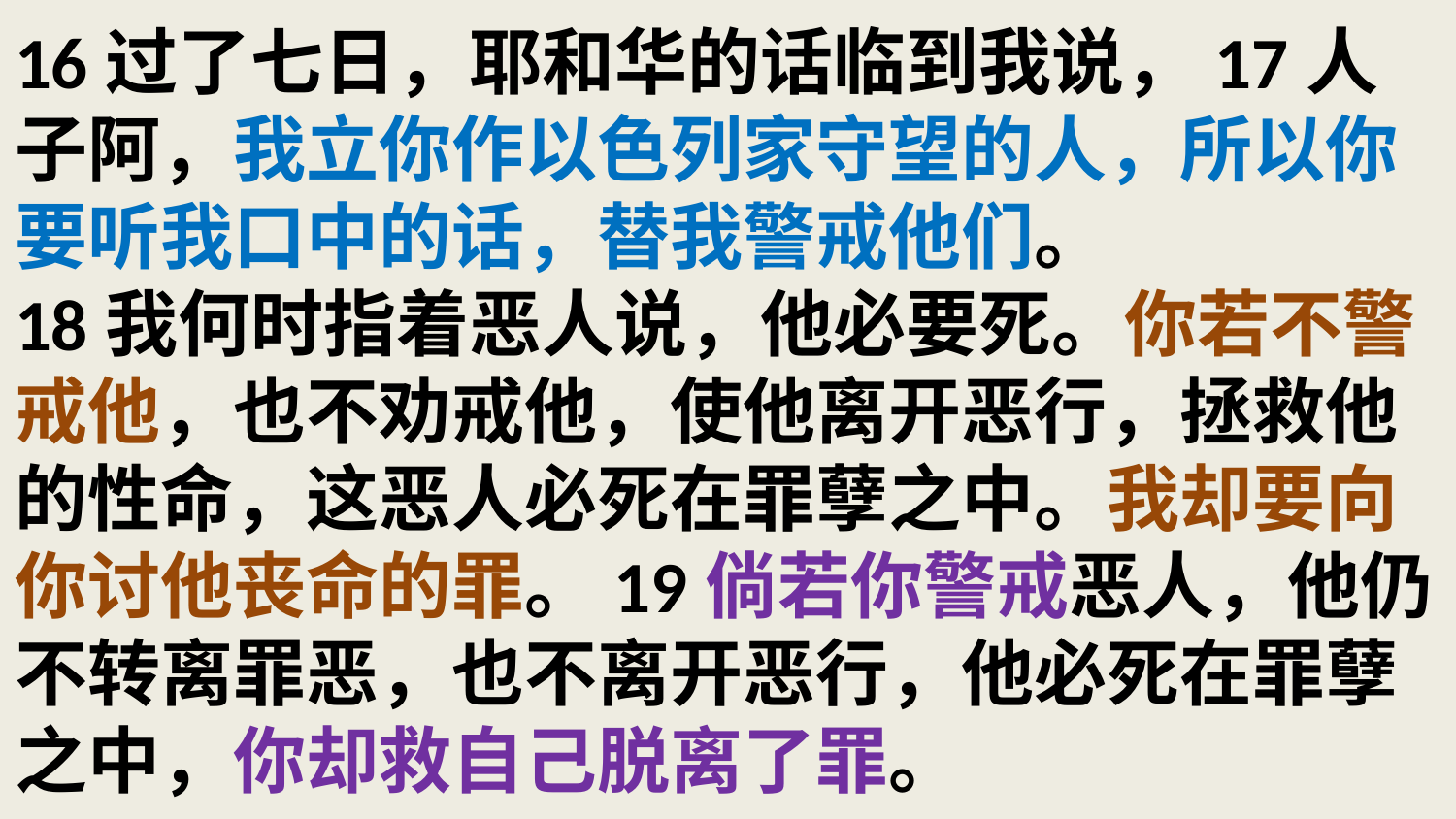

# 16过了七日，耶和华的话临到我说，17人子阿，我立你作以色列家守望的人，所以你要听我口中的话，替我警戒他们。 18我何时指着恶人说，他必要死。你若不警戒他，也不劝戒他，使他离开恶行，拯救他的性命，这恶人必死在罪孽之中。我却要向你讨他丧命的罪。19倘若你警戒恶人，他仍不转离罪恶，也不离开恶行，他必死在罪孽之中，你却救自己脱离了罪。